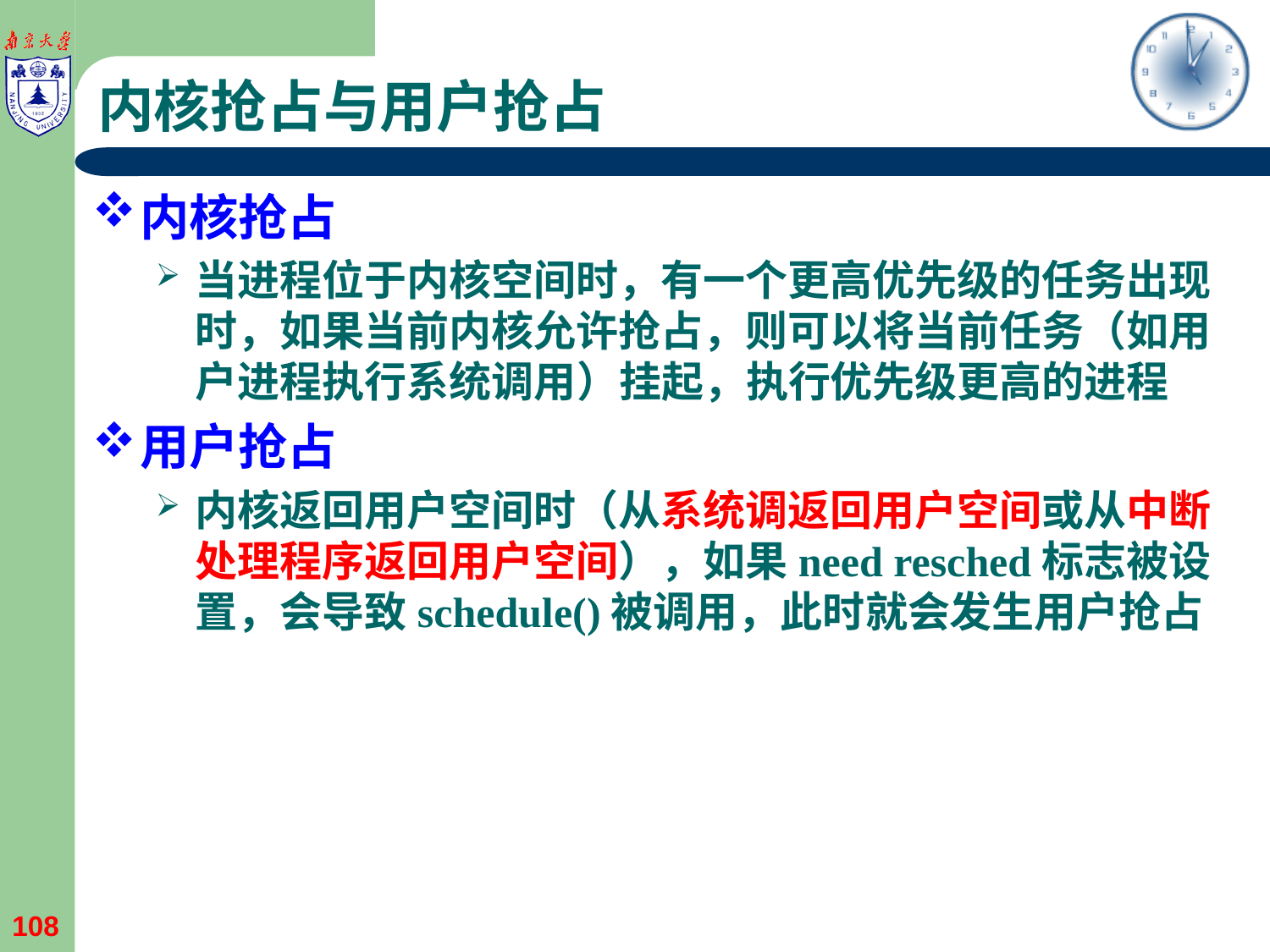

# 内核抢占与用户抢占
内核抢占
当进程位于内核空间时，有一个更高优先级的任务出现时，如果当前内核允许抢占，则可以将当前任务（如用户进程执行系统调用）挂起，执行优先级更高的进程
用户抢占
内核返回用户空间时（从系统调返回用户空间或从中断处理程序返回用户空间），如果need resched标志被设置，会导致schedule()被调用，此时就会发生用户抢占
108